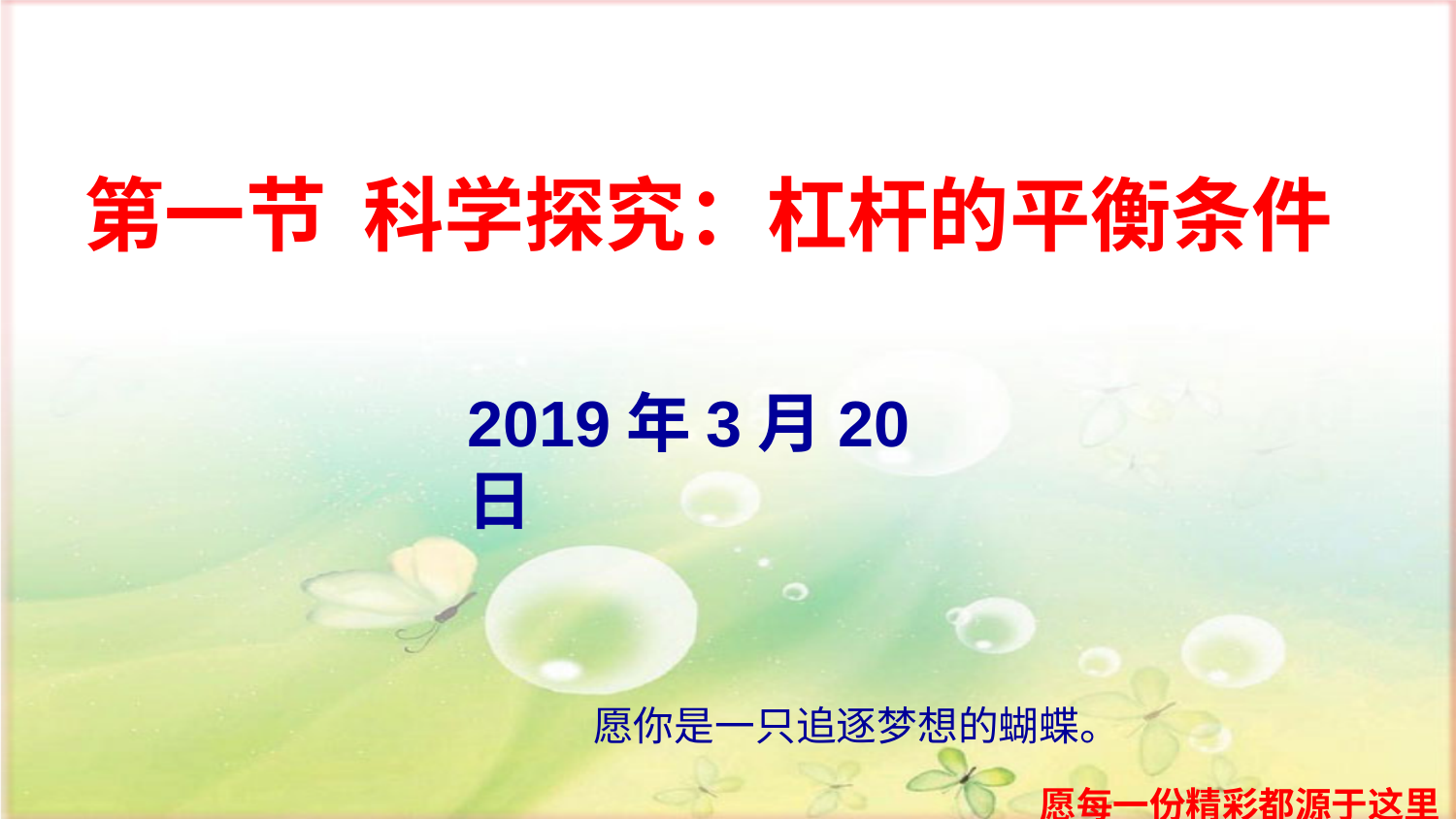

第一节  科学探究：杠杆的平衡条件

2019年3月20日
愿你是一只追逐梦想的蝴蝶。
愿每一份精彩都源于这里